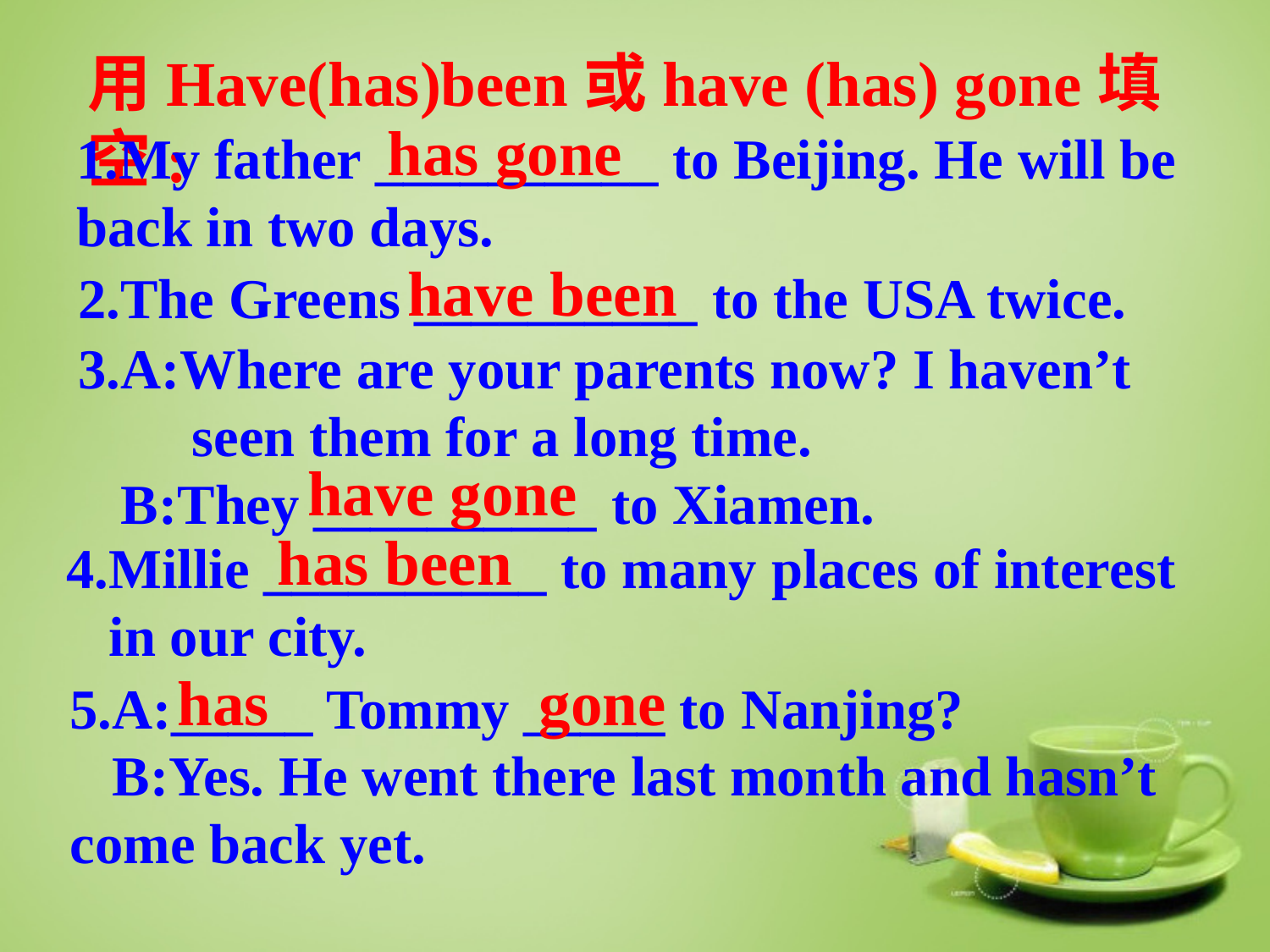

用Have(has)been或have (has) gone填空:
has gone
1.My father __________ to Beijing. He will be
back in two days.
have been
2.The Greens __________ to the USA twice.
3.A:Where are your parents now? I haven’t
        seen them for a long time.
   B:They __________ to Xiamen.
have gone
has been
4.Millie __________ to many places of interest
   in our city.
has                 gone
5.A:_____ Tommy _____ to Nanjing?
   B:Yes. He went there last month and hasn’t
come back yet.